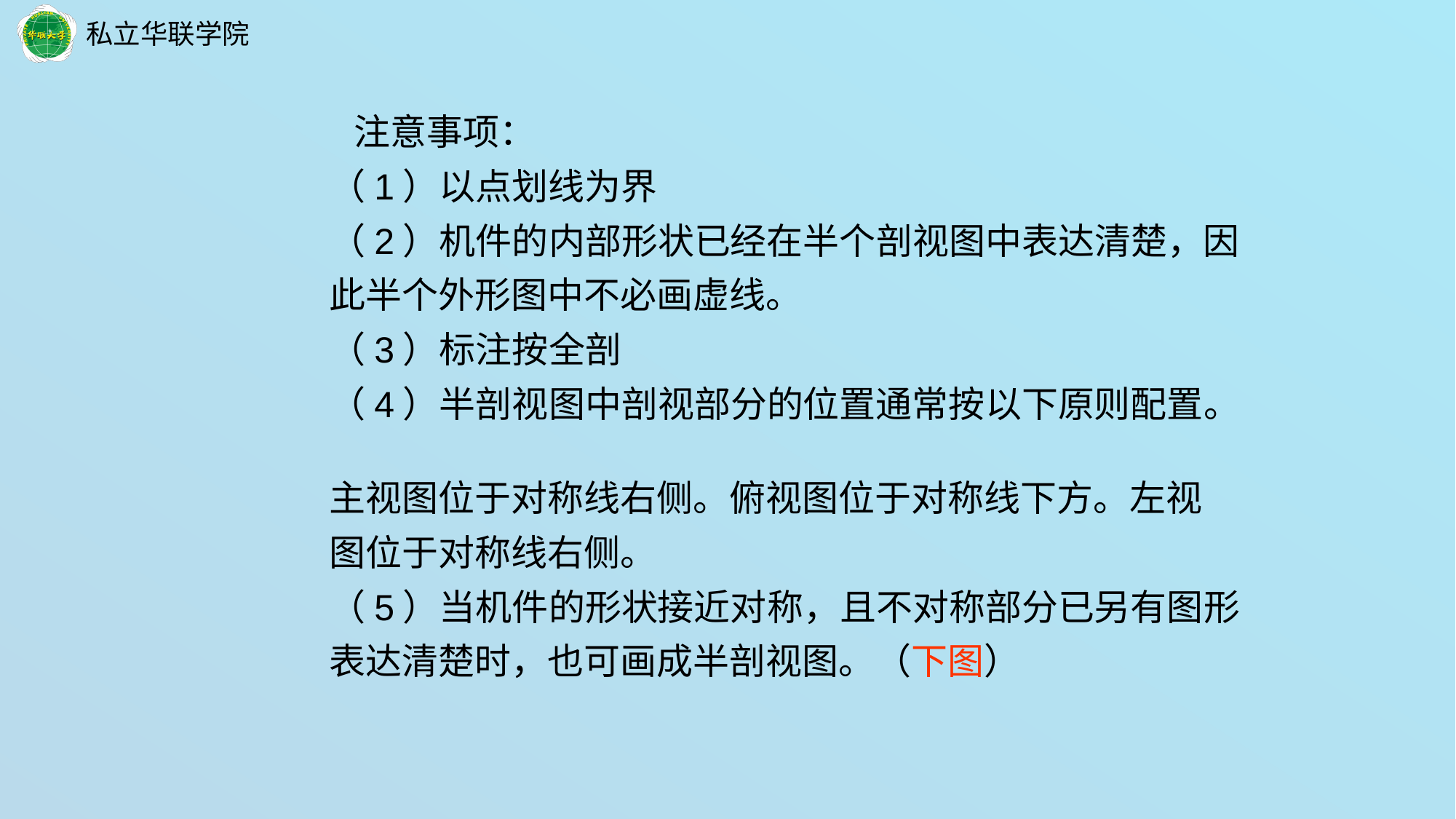

注意事项：
（1）以点划线为界
（2）机件的内部形状已经在半个剖视图中表达清楚，因
此半个外形图中不必画虚线。
（3）标注按全剖
（4）半剖视图中剖视部分的位置通常按以下原则配置。
主视图位于对称线右侧。俯视图位于对称线下方。左视
图位于对称线右侧。
（5）当机件的形状接近对称，且不对称部分已另有图形
表达清楚时，也可画成半剖视图。（下图）